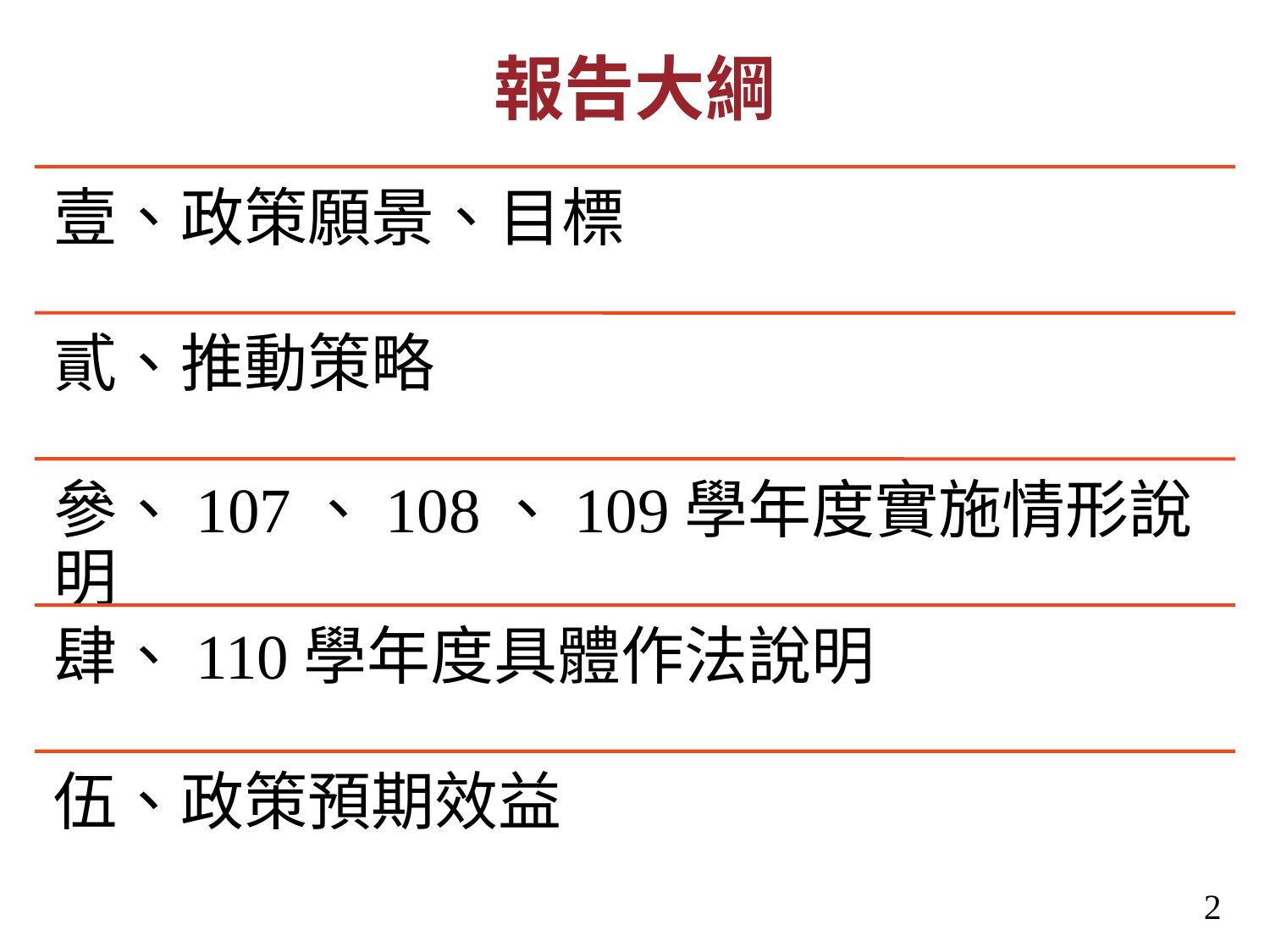

# 報告大綱
壹、政策願景、目標
貳、推動策略
參、107、108、109學年度實施情形說明
肆、110學年度具體作法說明
伍、政策預期效益
2